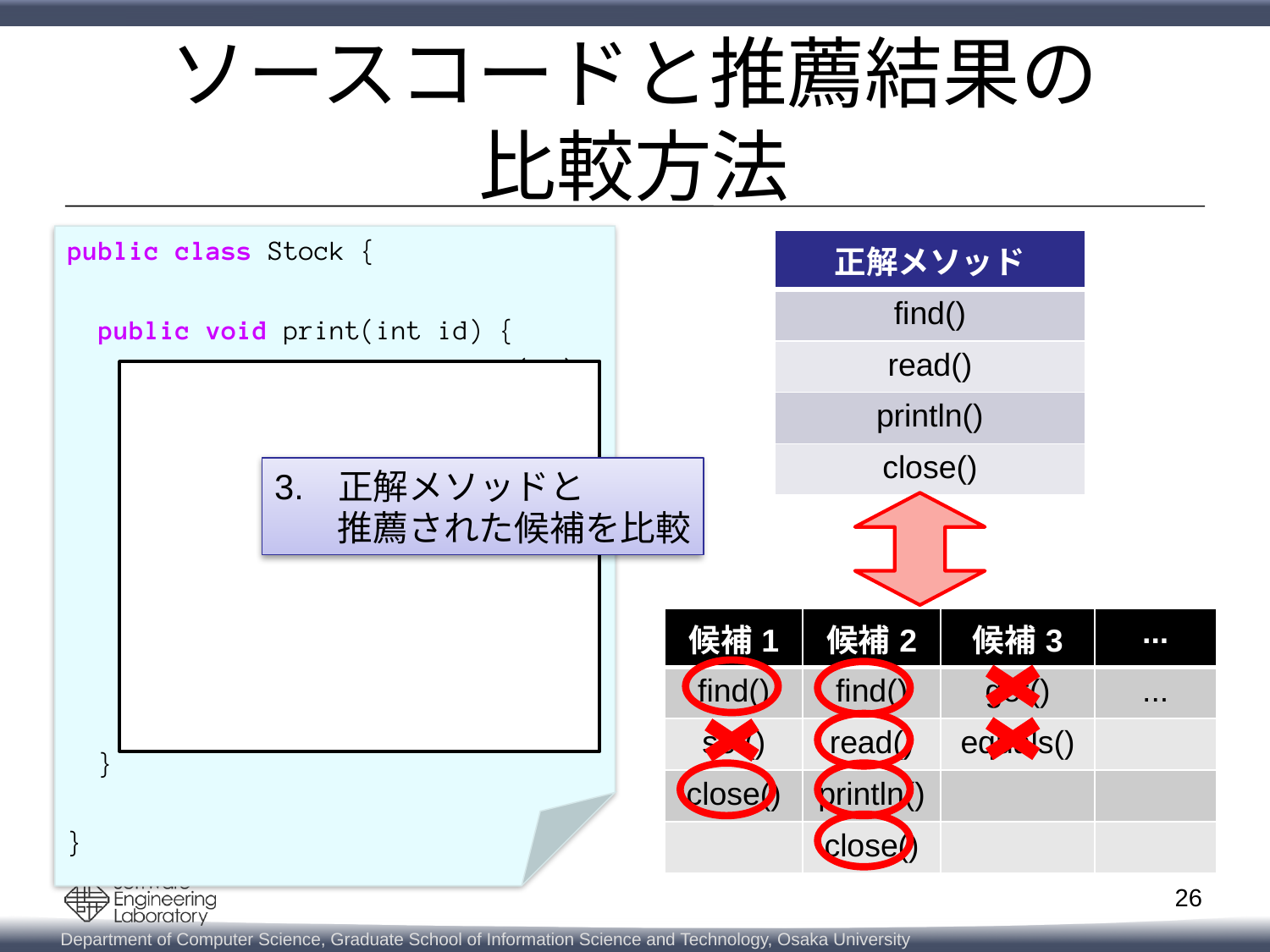

# ソースコードと推薦結果の 比較方法
public class Stock {

  public void print(int id) {
    Product p = products.find(id);
    if (p == null) {
      return;
    }
    ProductReader pr =
            new ProductReader(p);
    while (pr.read() != null) {
      System.out.println(pr);
    }
    pr.close();
  }

}
| 正解メソッド |
| --- |
| find() |
| read() |
| println() |
| close() |

正解メソッドと
       推薦された候補を比較

| 候補1 | 候補2 | 候補3 | ... |
| --- | --- | --- | --- |
| find() | find() | get() | ... |
| set() | read() | equals() |  |
| close() | println() |  |  |
|  | close() |  |  |

26